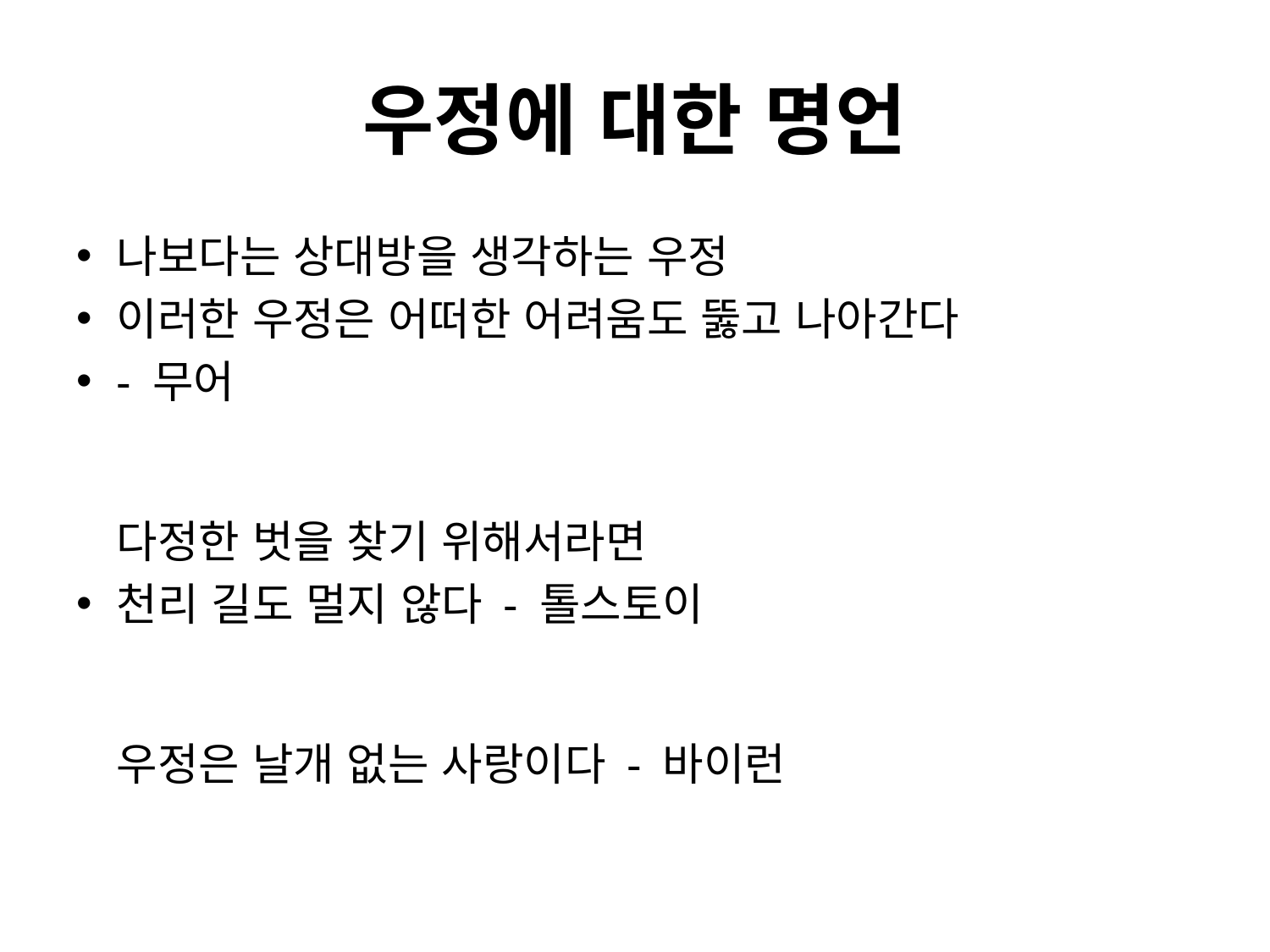

# 우정에 대한 명언
나보다는 상대방을 생각하는 우정
이러한 우정은 어떠한 어려움도 뚫고 나아간다
- 무어
다정한 벗을 찾기 위해서라면
천리 길도 멀지 않다 - 톨스토이
우정은 날개 없는 사랑이다 - 바이런